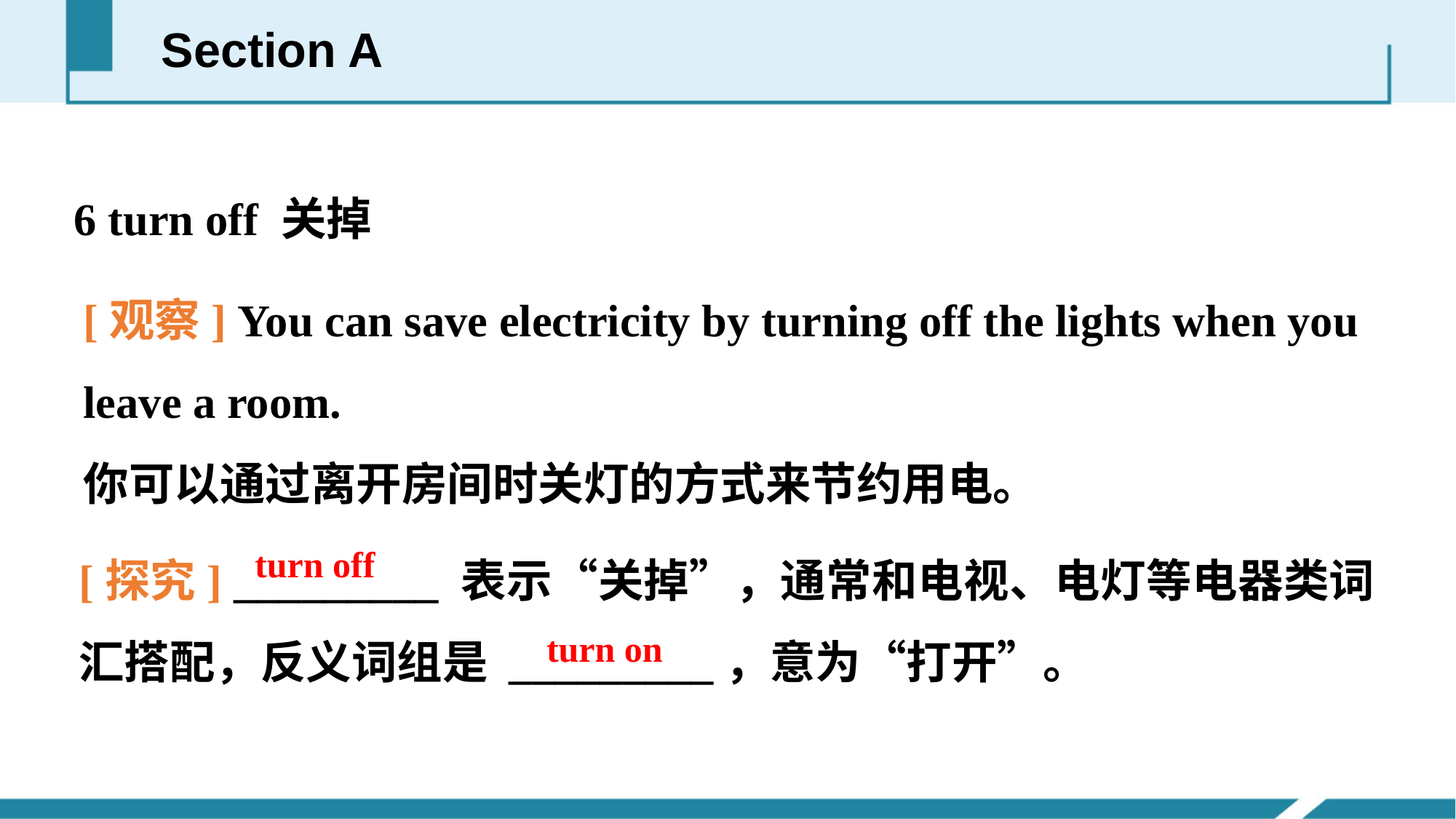

Section A
6 turn off 关掉
[观察] You can save electricity by turning off the lights when you leave a room.
你可以通过离开房间时关灯的方式来节约用电。
[探究] _________ 表示“关掉”，通常和电视、电灯等电器类词汇搭配，反义词组是 _________，意为“打开”。
turn off
turn on